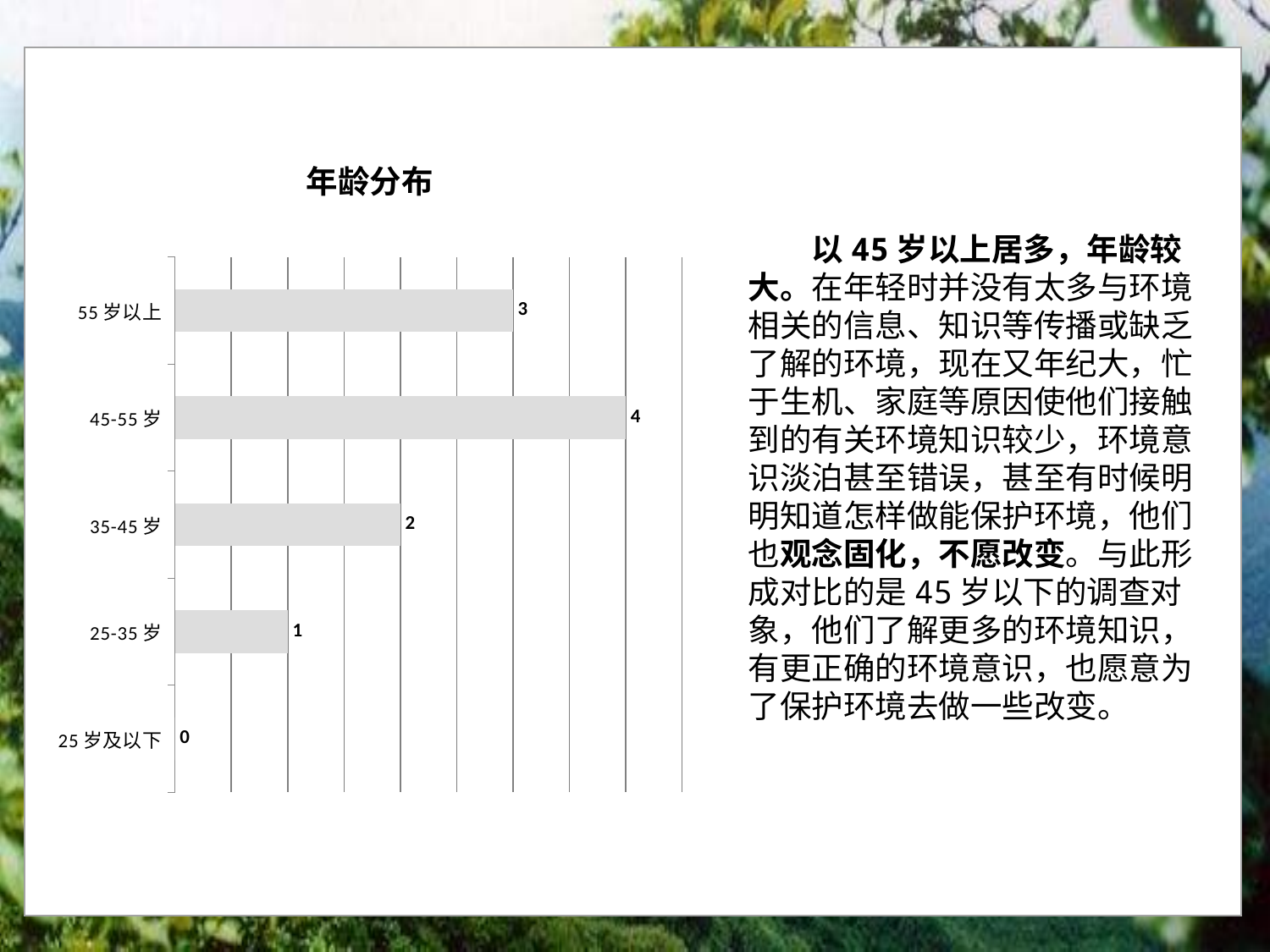

### Chart: 年龄分布

| Category |  |
|---|---|
| 25岁及以下 | 0.0 |
| 25-35岁 | 1.0 |
| 35-45岁 | 2.0 |
| 45-55岁 | 4.0 |
| 55岁以上 | 3.0 |
以45岁以上居多，年龄较大。在年轻时并没有太多与环境相关的信息、知识等传播或缺乏了解的环境，现在又年纪大，忙于生机、家庭等原因使他们接触到的有关环境知识较少，环境意识淡泊甚至错误，甚至有时候明明知道怎样做能保护环境，他们也观念固化，不愿改变。与此形成对比的是45岁以下的调查对象，他们了解更多的环境知识，有更正确的环境意识，也愿意为了保护环境去做一些改变。